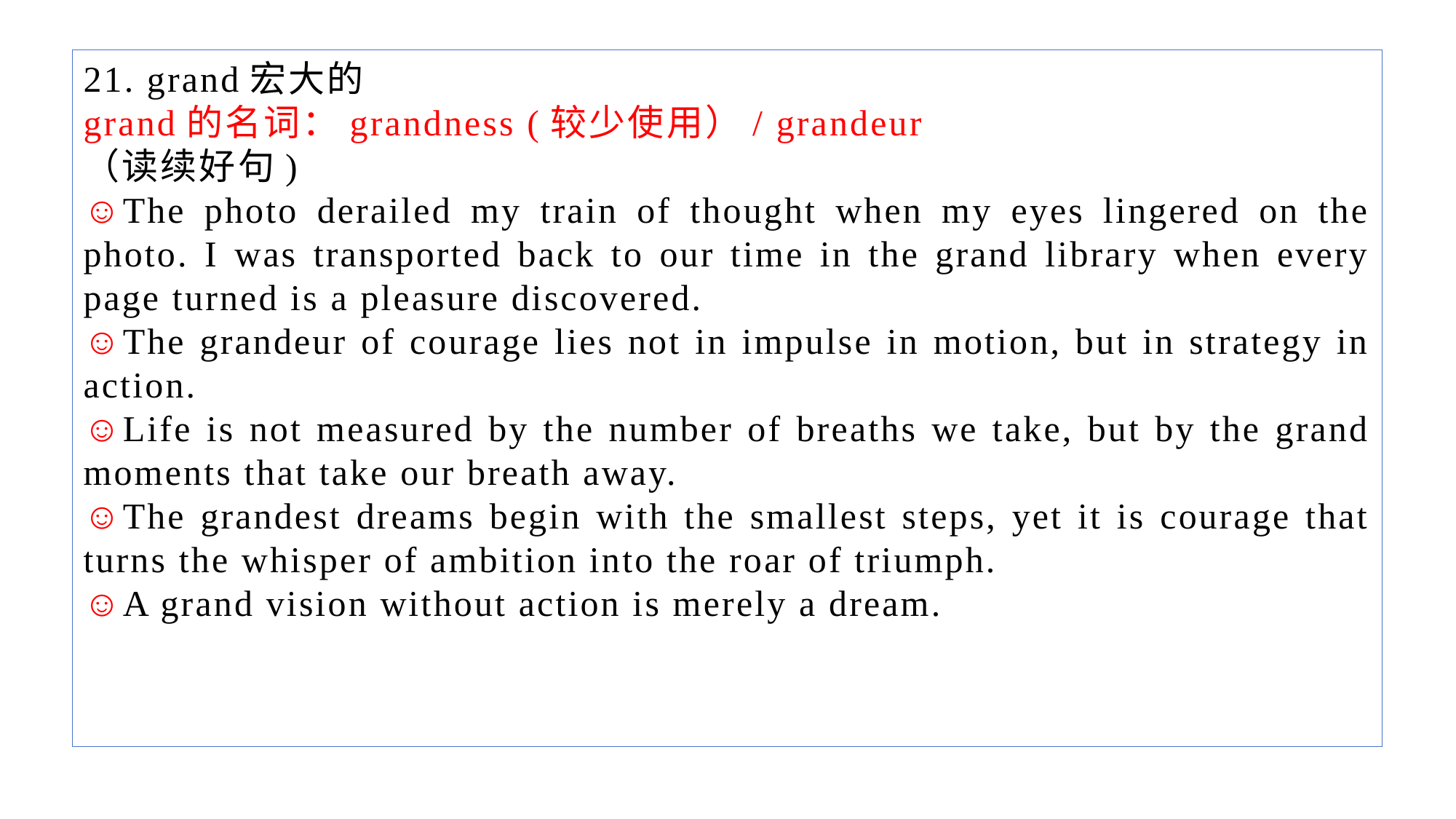

21. grand宏大的
grand的名词：grandness (较少使用）/ grandeur
（读续好句)
☺The photo derailed my train of thought when my eyes lingered on the photo. I was transported back to our time in the grand library when every page turned is a pleasure discovered.
☺The grandeur of courage lies not in impulse in motion, but in strategy in action.
☺Life is not measured by the number of breaths we take, but by the grand moments that take our breath away.
☺The grandest dreams begin with the smallest steps, yet it is courage that turns the whisper of ambition into the roar of triumph.
☺A grand vision without action is merely a dream.